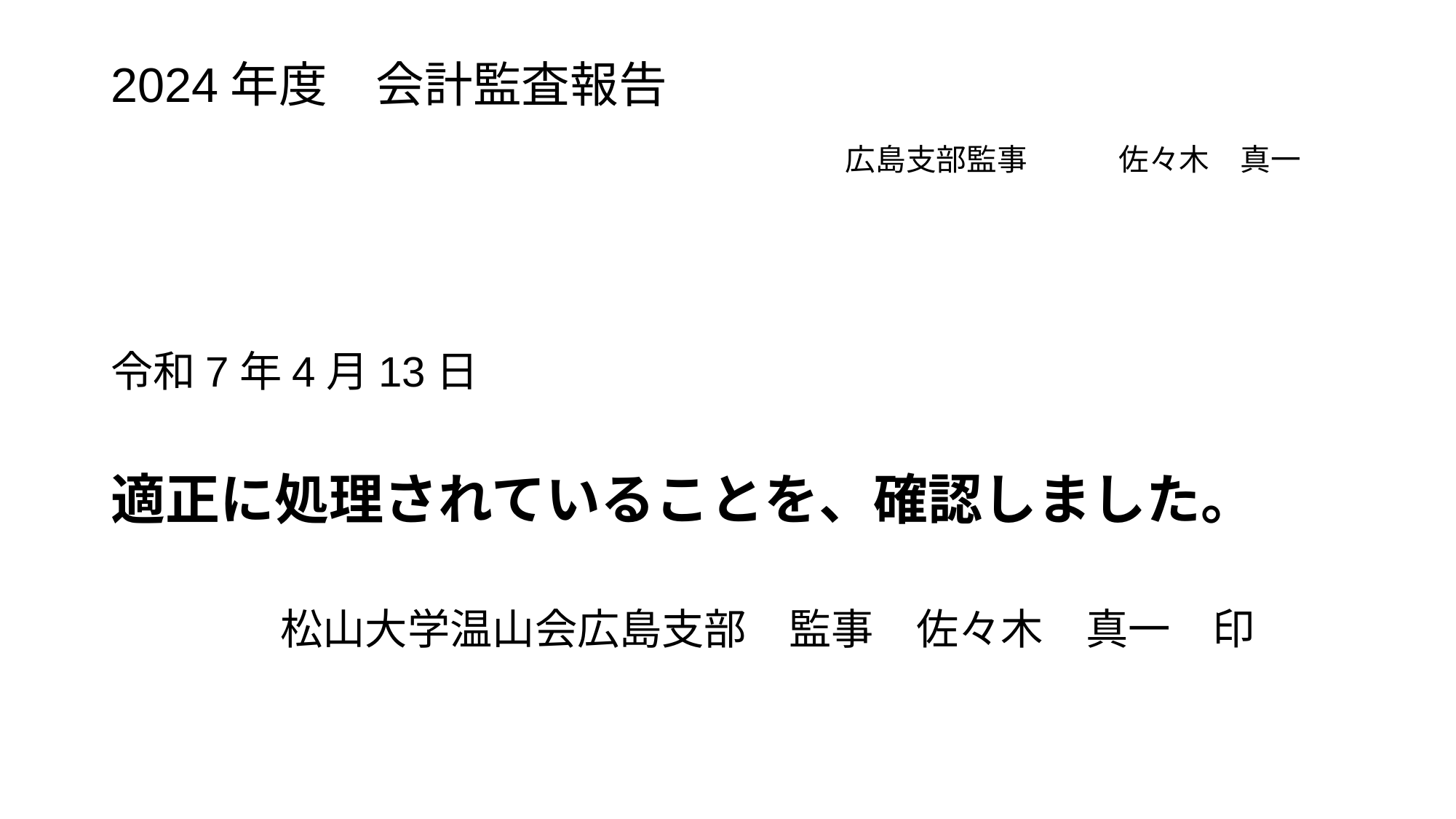

# 2024年度　会計監査報告 　　　　　　　　　　　広島支部監事　　　佐々木　真一

令和7年4月13日

適正に処理されていることを、確認しました。

　　　　松山大学温山会広島支部　監事　佐々木　真一　印